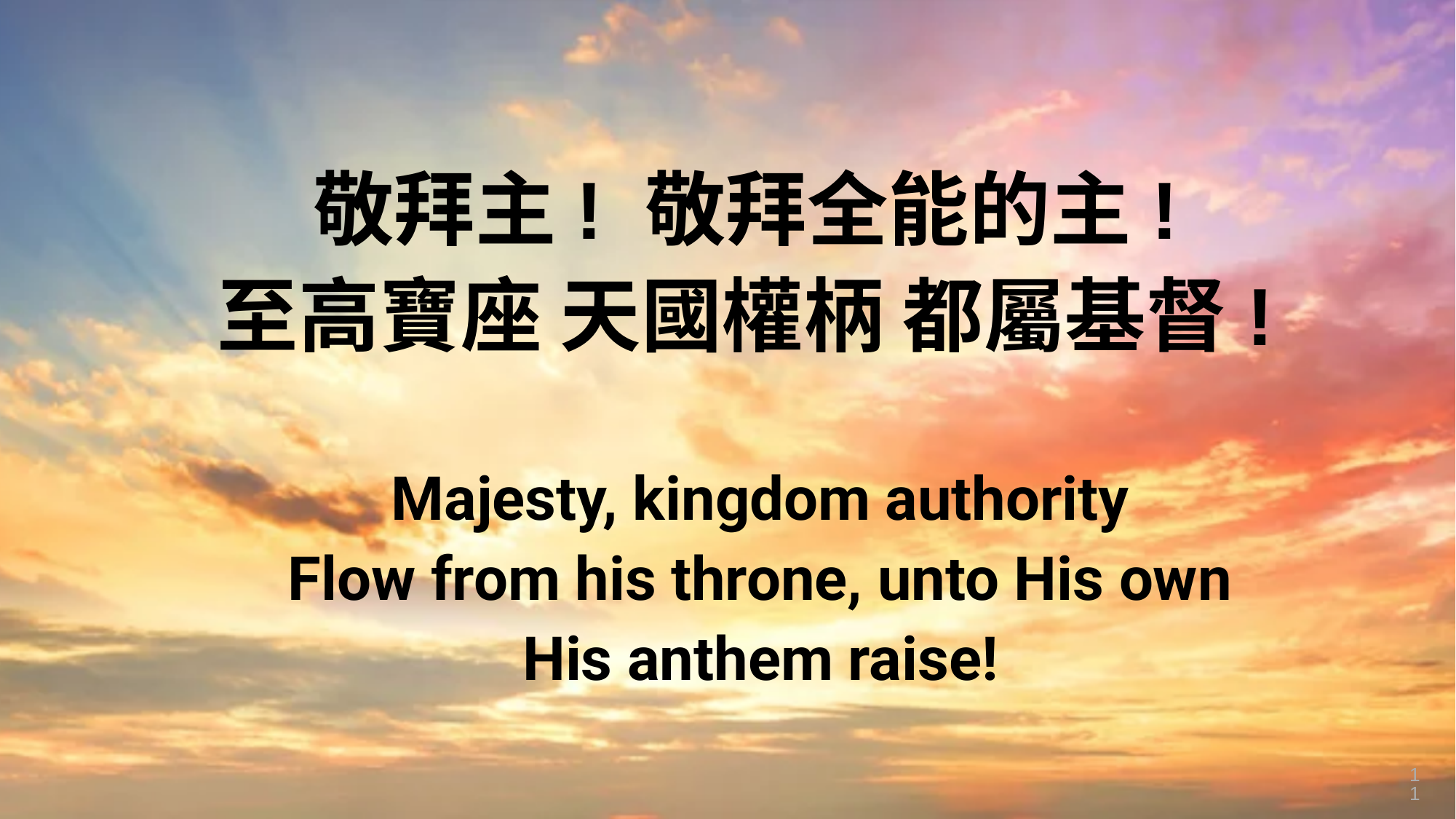

敬拜主! 敬拜全能的主!
至高寶座 天國權柄 都屬基督!
Majesty, kingdom authority
Flow from his throne, unto His own
His anthem raise!
11